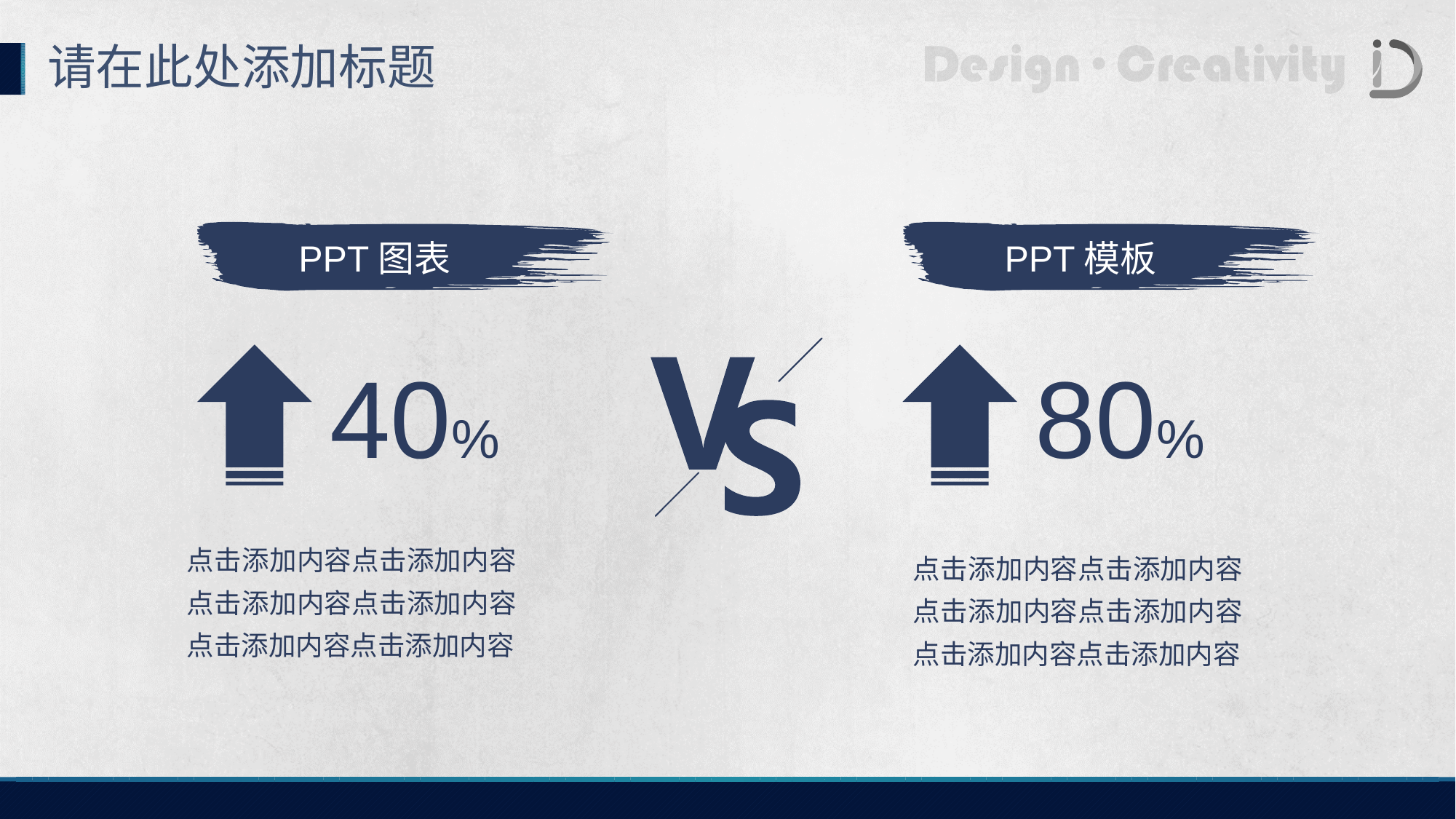

请在此处添加标题

PPT图表
PPT模板

40%
80%

点击添加内容点击添加内容点击添加内容点击添加内容点击添加内容点击添加内容
点击添加内容点击添加内容点击添加内容点击添加内容点击添加内容点击添加内容